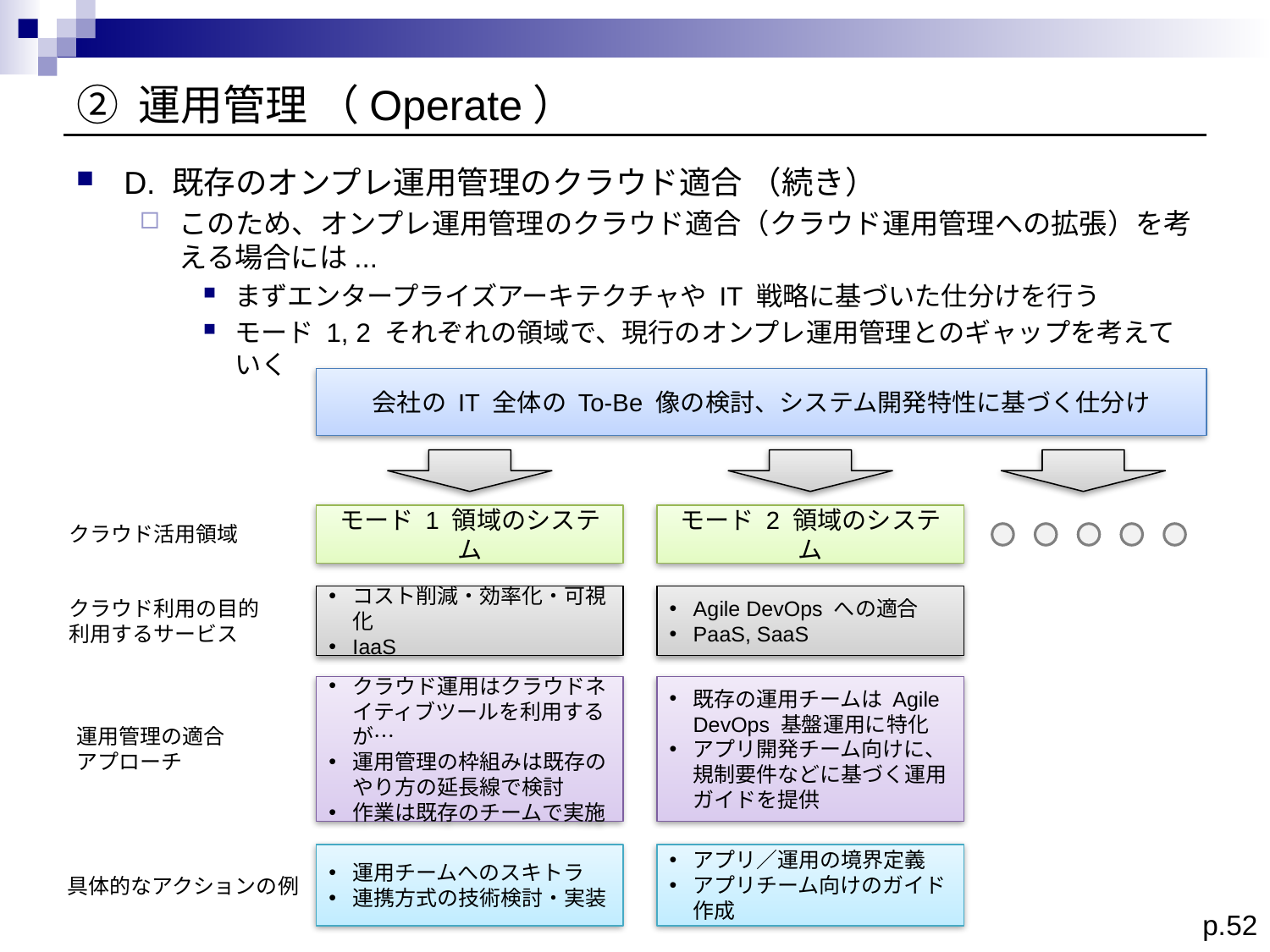

# ② 運用管理 （Operate）
D. 既存のオンプレ運用管理のクラウド適合 （続き）
このため、オンプレ運用管理のクラウド適合（クラウド運用管理への拡張）を考える場合には...
まずエンタープライズアーキテクチャや IT 戦略に基づいた仕分けを行う
モード 1, 2 それぞれの領域で、現行のオンプレ運用管理とのギャップを考えていく
会社の IT 全体の To-Be 像の検討、システム開発特性に基づく仕分け

モード 1 領域のシステム
モード 2 領域のシステム
クラウド活用領域

コスト削減・効率化・可視化
IaaS
Agile DevOps への適合
PaaS, SaaS
クラウド利用の目的
利用するサービス
クラウド運用はクラウドネイティブツールを利用するが…
運用管理の枠組みは既存のやり方の延長線で検討
作業は既存のチームで実施
既存の運用チームは Agile DevOps 基盤運用に特化
アプリ開発チーム向けに、規制要件などに基づく運用ガイドを提供
運用管理の適合
アプローチ
運用チームへのスキトラ
連携方式の技術検討・実装
アプリ／運用の境界定義
アプリチーム向けのガイド作成
具体的なアクションの例